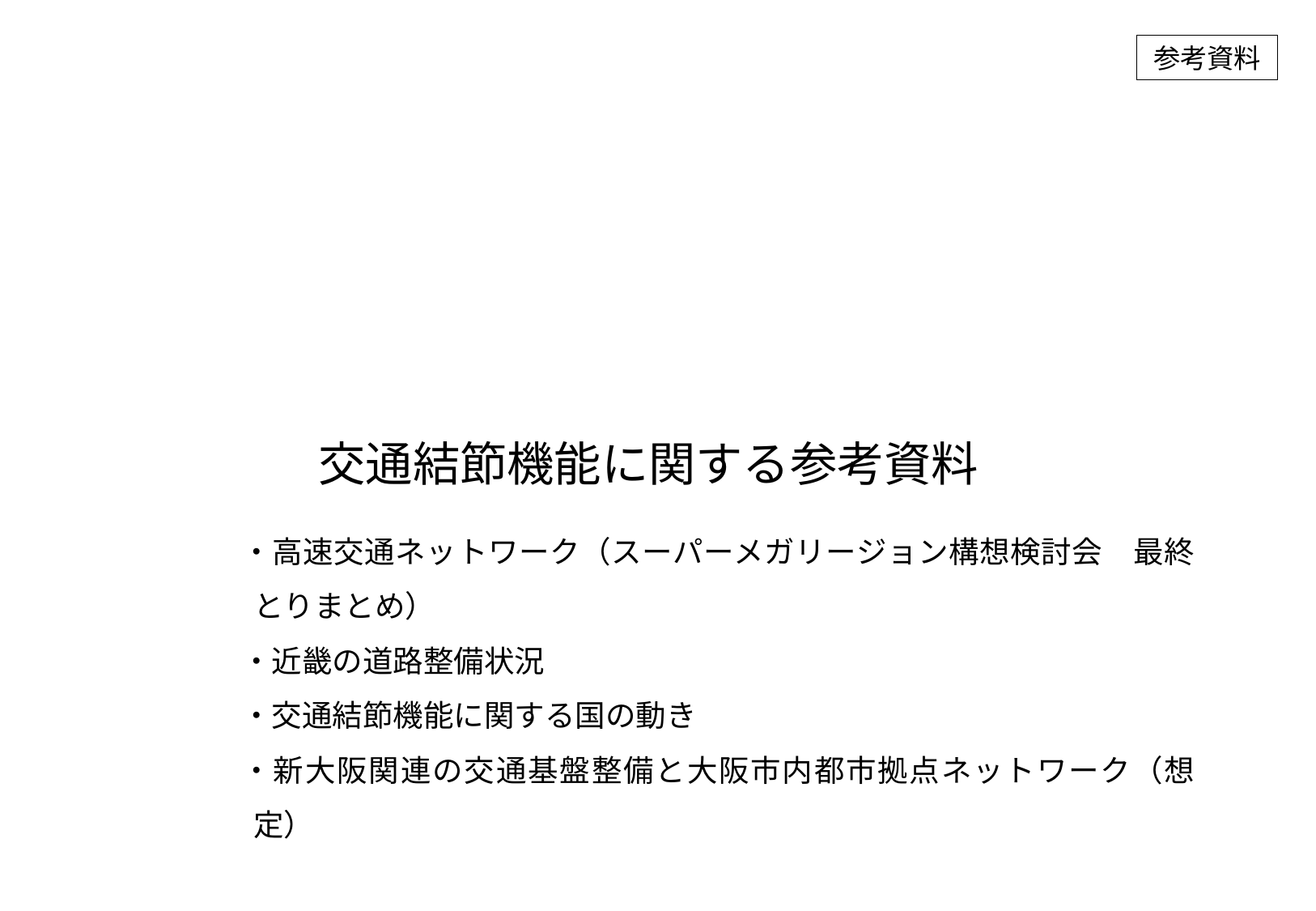

参考資料
# 交通結節機能に関する参考資料
・高速交通ネットワーク（スーパーメガリージョン構想検討会　最終とりまとめ）
・近畿の道路整備状況
・交通結節機能に関する国の動き
・新大阪関連の交通基盤整備と大阪市内都市拠点ネットワーク（想定）
1